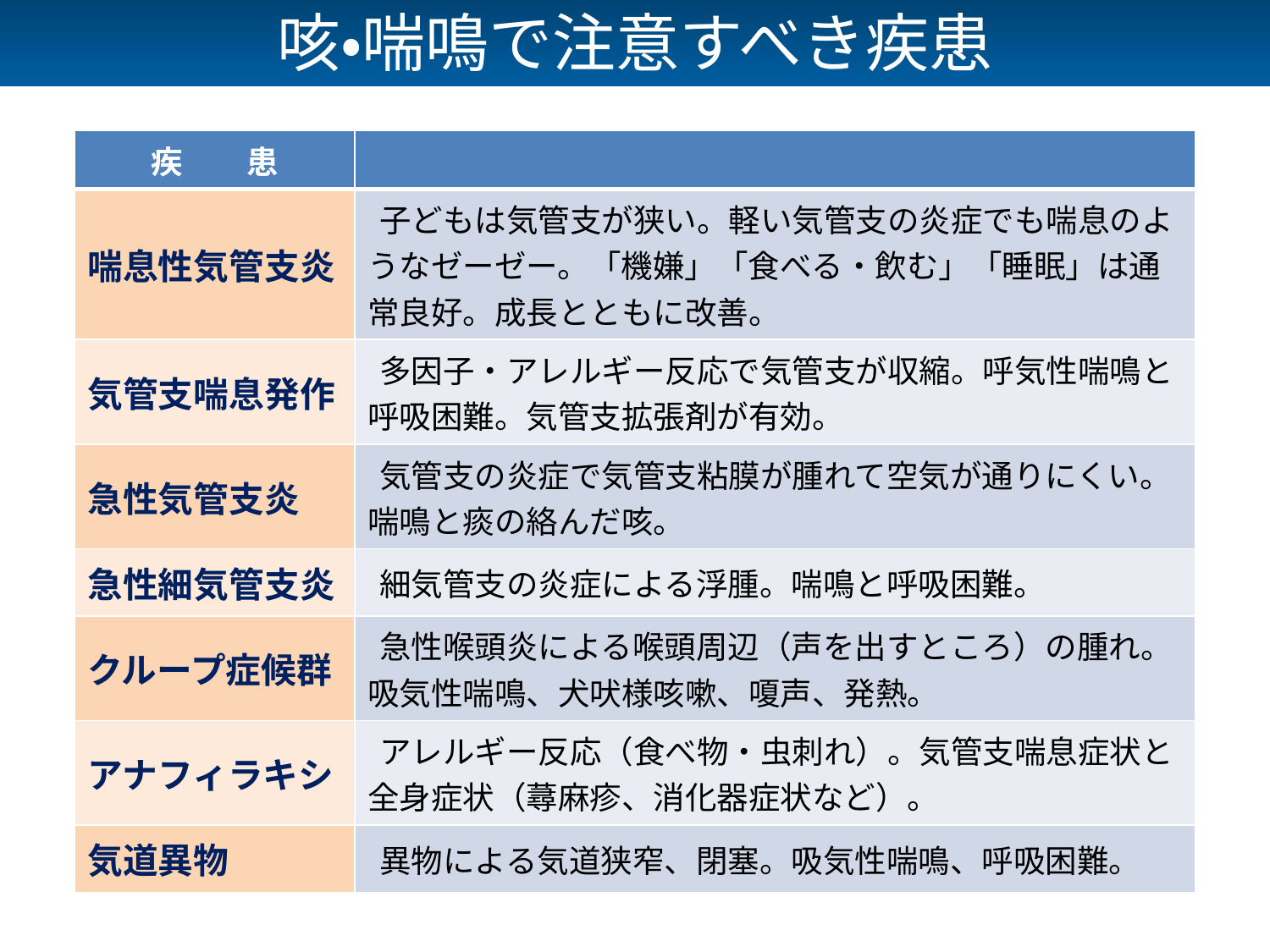

# 咳・喘鳴で注意すべき疾患
| 疾　　患 |  |
| --- | --- |
| 喘息性気管支炎 | 子どもは気管支が狭い。軽い気管支の炎症でも喘息のようなゼーゼー。「機嫌」「食べる・飲む」「睡眠」は通常良好。成長とともに改善。 |
| 気管支喘息発作 | 多因子・アレルギー反応で気管支が収縮。呼気性喘鳴と呼吸困難。気管支拡張剤が有効。 |
| 急性気管支炎 | 気管支の炎症で気管支粘膜が腫れて空気が通りにくい。喘鳴と痰の絡んだ咳。 |
| 急性細気管支炎 | 細気管支の炎症による浮腫。喘鳴と呼吸困難。 |
| クループ症候群 | 急性喉頭炎による喉頭周辺（声を出すところ）の腫れ。吸気性喘鳴、犬吠様咳嗽、嗄声、発熱。 |
| アナフィラキシ | アレルギー反応（食べ物・虫刺れ）。気管支喘息症状と全身症状（蕁麻疹、消化器症状など）。 |
| 気道異物 | 異物による気道狭窄、閉塞。吸気性喘鳴、呼吸困難。 |